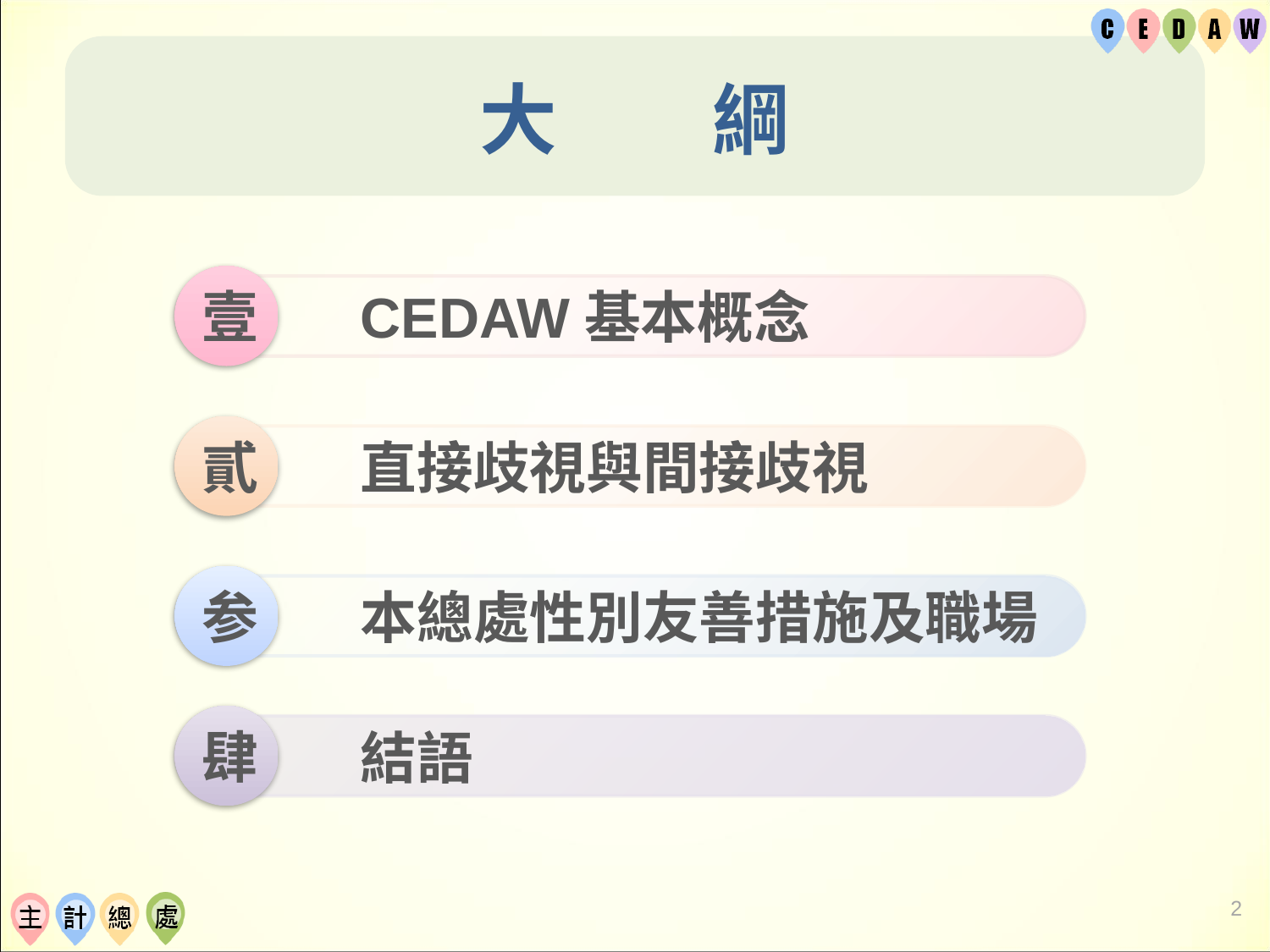

# 大　　綱
壹
CEDAW基本概念
貳
直接歧視與間接歧視
参
本總處性別友善措施及職場
肆
結語
2